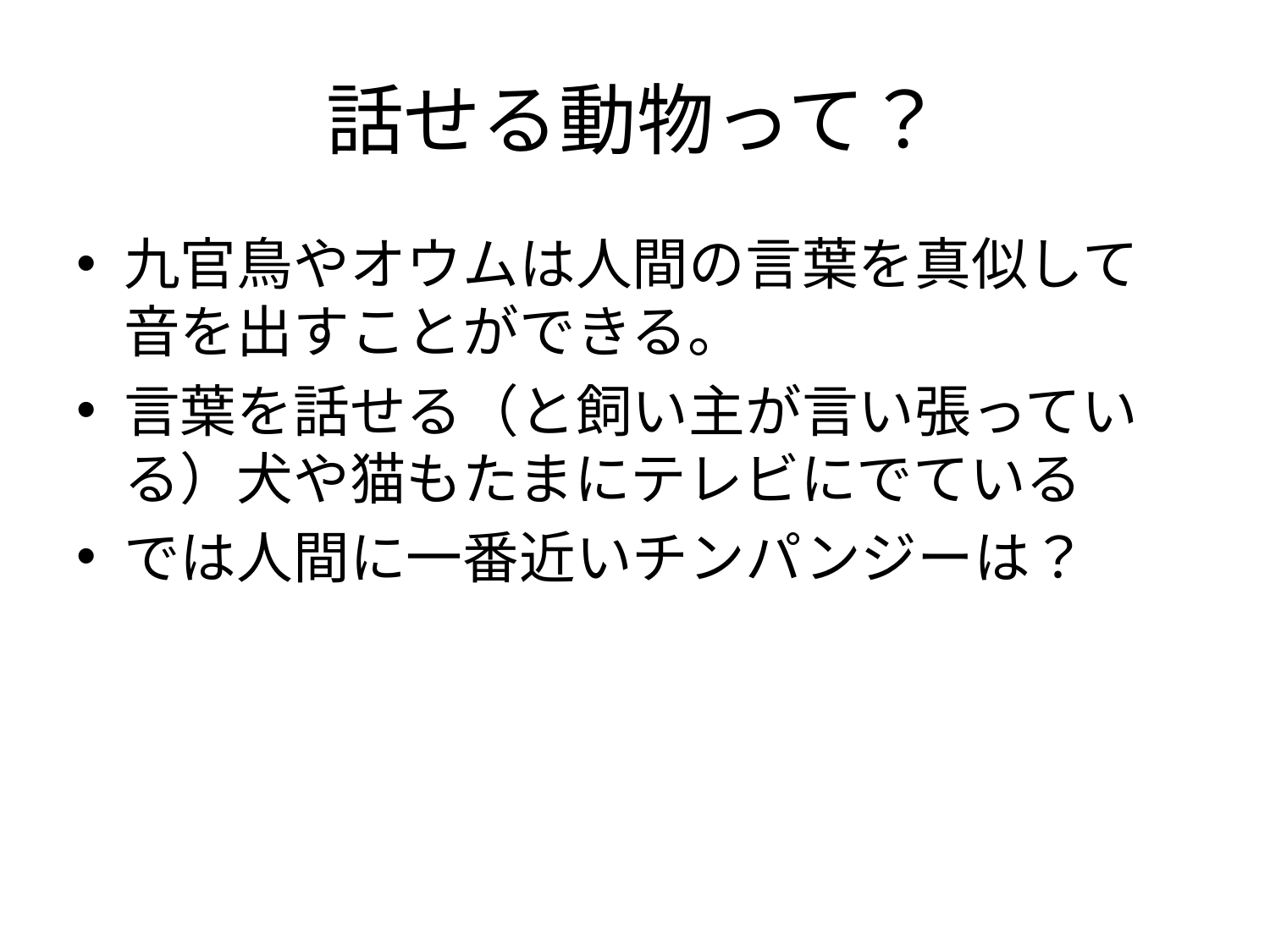

# 話せる動物って？
九官鳥やオウムは人間の言葉を真似して音を出すことができる。
言葉を話せる（と飼い主が言い張っている）犬や猫もたまにテレビにでている
では人間に一番近いチンパンジーは？